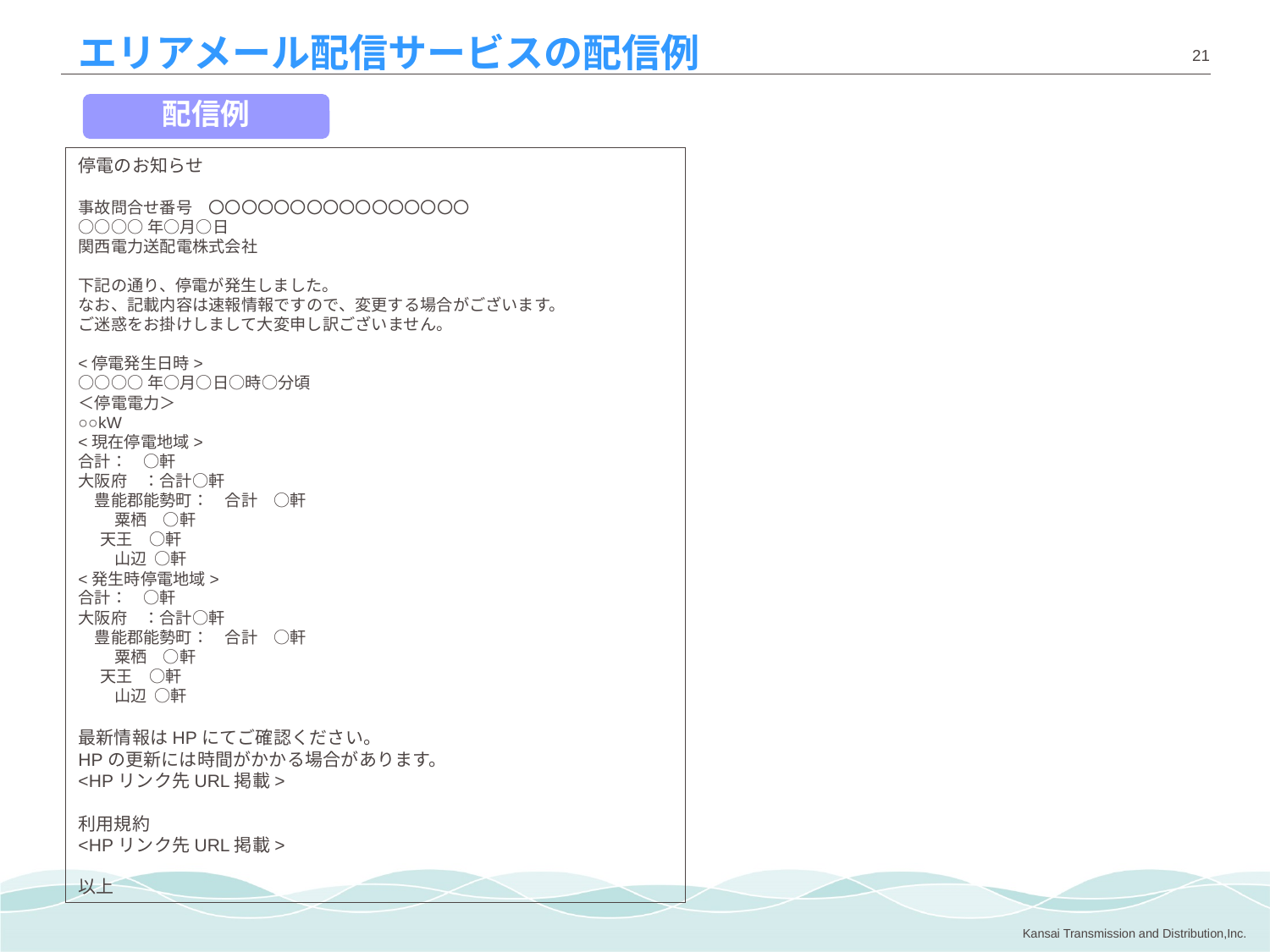

エリアメール配信サービスの配信例
配信例
停電のお知らせ

事故問合せ番号　〇〇〇〇〇〇〇〇〇〇〇〇〇〇〇〇
○○○○年○月○日
関西電力送配電株式会社

下記の通り、停電が発生しました。
なお、記載内容は速報情報ですので、変更する場合がございます。
ご迷惑をお掛けしまして大変申し訳ございません。

<停電発生日時>
○○○○年○月○日○時○分頃
＜停電電力＞
○○kW
<現在停電地域>
合計：　○軒
大阪府　：合計○軒
　豊能郡能勢町：　合計　○軒
　　 粟栖　○軒
     天王　○軒
　　 山辺  ○軒
<発生時停電地域>
合計：　○軒
大阪府　：合計○軒
　豊能郡能勢町：　合計　○軒
　　 粟栖　○軒
     天王　○軒
　　 山辺  ○軒

最新情報はHPにてご確認ください。
HPの更新には時間がかかる場合があります。
<HPリンク先URL掲載>

利用規約
<HPリンク先URL掲載>

以上